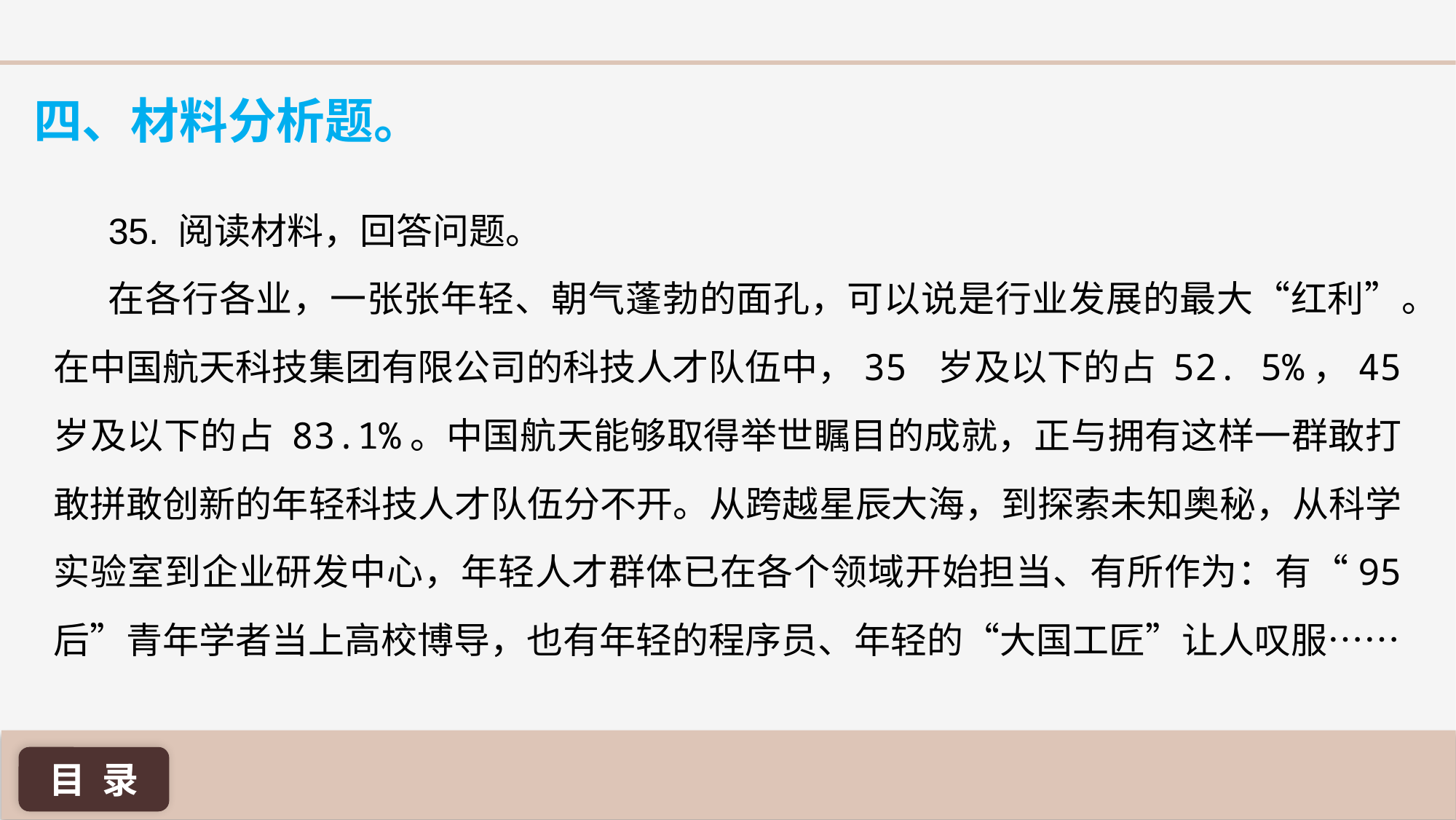

四、材料分析题。
35. 阅读材料，回答问题。
在各行各业，一张张年轻、朝气蓬勃的面孔，可以说是行业发展的最大“红利”。在中国航天科技集团有限公司的科技人才队伍中，35 岁及以下的占 52. 5%，45 岁及以下的占 83.1%。中国航天能够取得举世瞩目的成就，正与拥有这样一群敢打敢拼敢创新的年轻科技人才队伍分不开。从跨越星辰大海，到探索未知奥秘，从科学实验室到企业研发中心，年轻人才群体已在各个领域开始担当、有所作为：有“95 后”青年学者当上高校博导，也有年轻的程序员、年轻的“大国工匠”让人叹服……